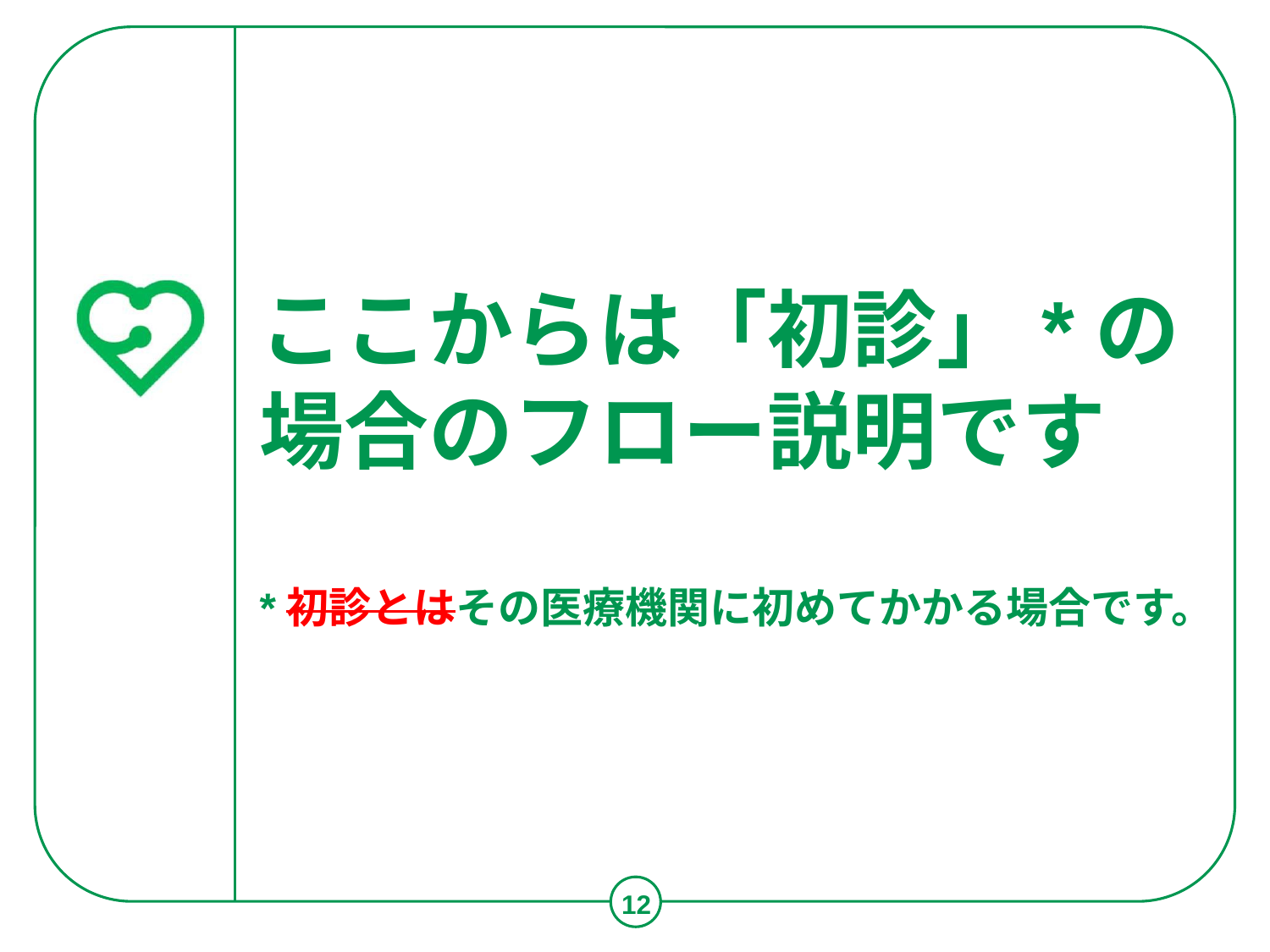

ここからは「初診」*の
場合のフロー説明です

*初診とはその医療機関に初めてかかる場合です。